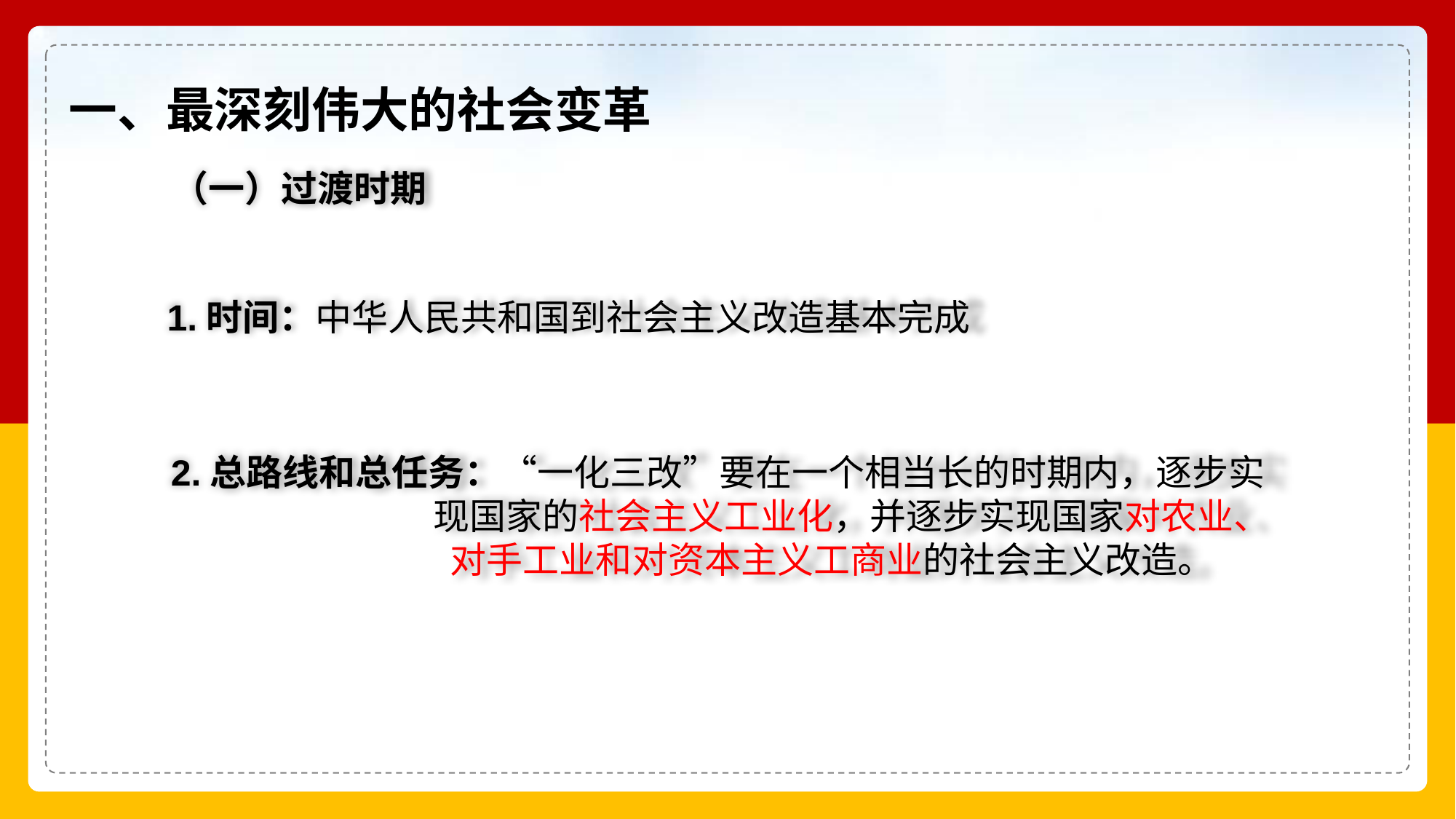

一、最深刻伟大的社会变革
（一）过渡时期
1.时间：中华人民共和国到社会主义改造基本完成
2.总路线和总任务：“一化三改”要在一个相当长的时期内，逐步实
                               现国家的社会主义工业化，并逐步实现国家对农业、
                                 对手工业和对资本主义工商业的社会主义改造。